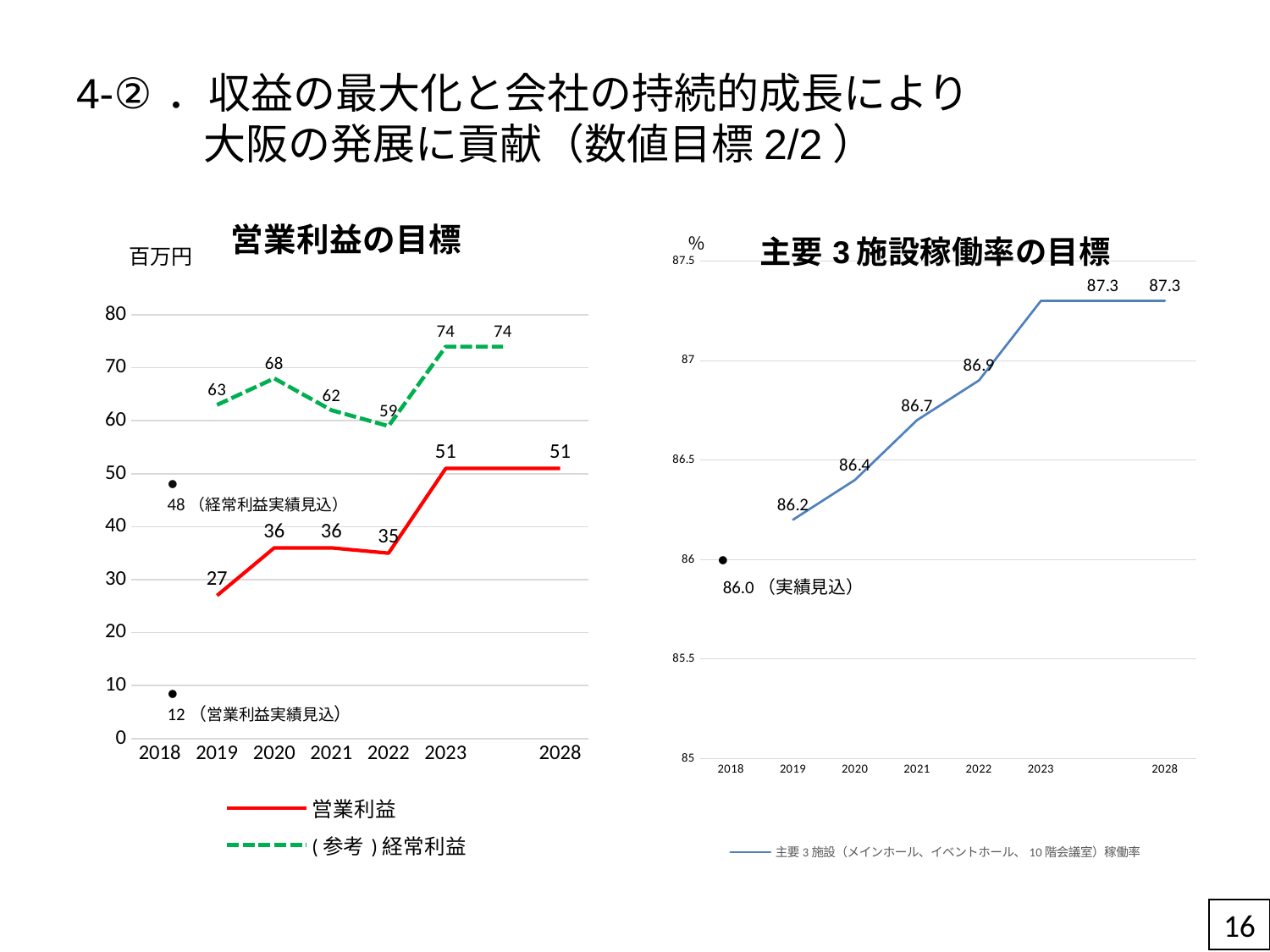

# 4-②．収益の最大化と会社の持続的成長により 　　　大阪の発展に貢献（数値目標2/2）

### Chart: 主要3施設稼働率の目標

| Category | 主要3施設（メインホール、イベントホール、10階会議室）稼働率 |
|---|---|
| 2018 | None |
| 2019 | 86.2 |
| 2020 | 86.4 |
| 2021 | 86.7 |
| 2022 | 86.9 |
| 2023 | 87.3 |
|  | 87.3 |
| 2028 | 87.3 |

### Chart: 営業利益の目標

| Category | 営業利益 | (参考)経常利益 |
|---|---|---|
| 2018 | None | None |
| 2019 | 27.0 | 63.0 |
| 2020 | 36.0 | 68.0 |
| 2021 | 36.0 | 62.0 |
| 2022 | 35.0 | 59.0 |
| 2023 | 51.0 | 74.0 |
|  | 51.0 | 74.0 |
| 2028 | 51.0 | None |
％
●
48（経常利益実績見込）
●
 86.0（実績見込）
●
12（営業利益実績見込）
16